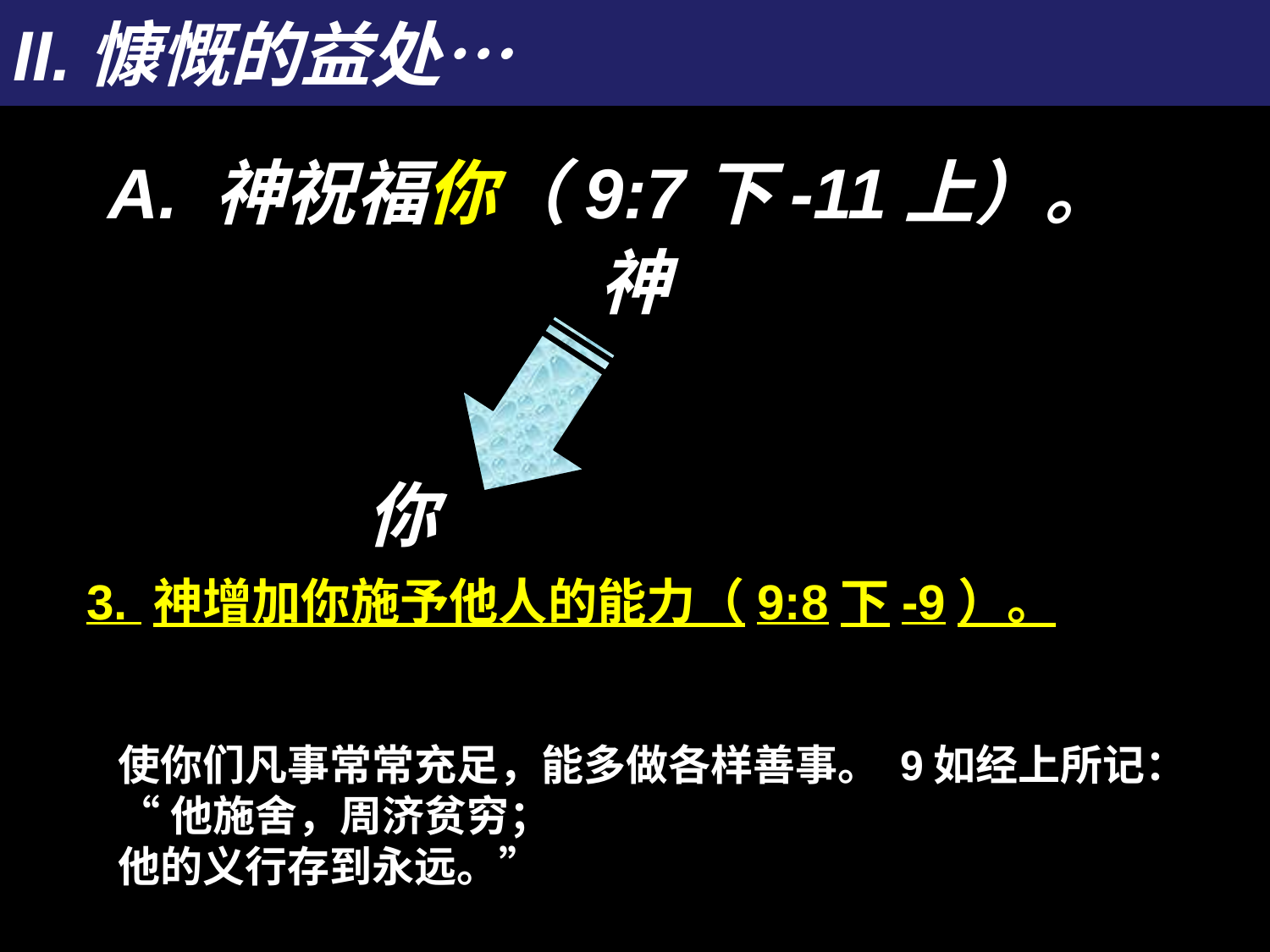

# II.慷慨的益处…
A. 神祝福你（9:7下-11上）。
神

你
3. 神增加你施予他人的能力（9:8下-9）。

使你们凡事常常充足，能多做各样善事。 9如经上所记：
“他施舍，周济贫穷；
他的义行存到永远。”